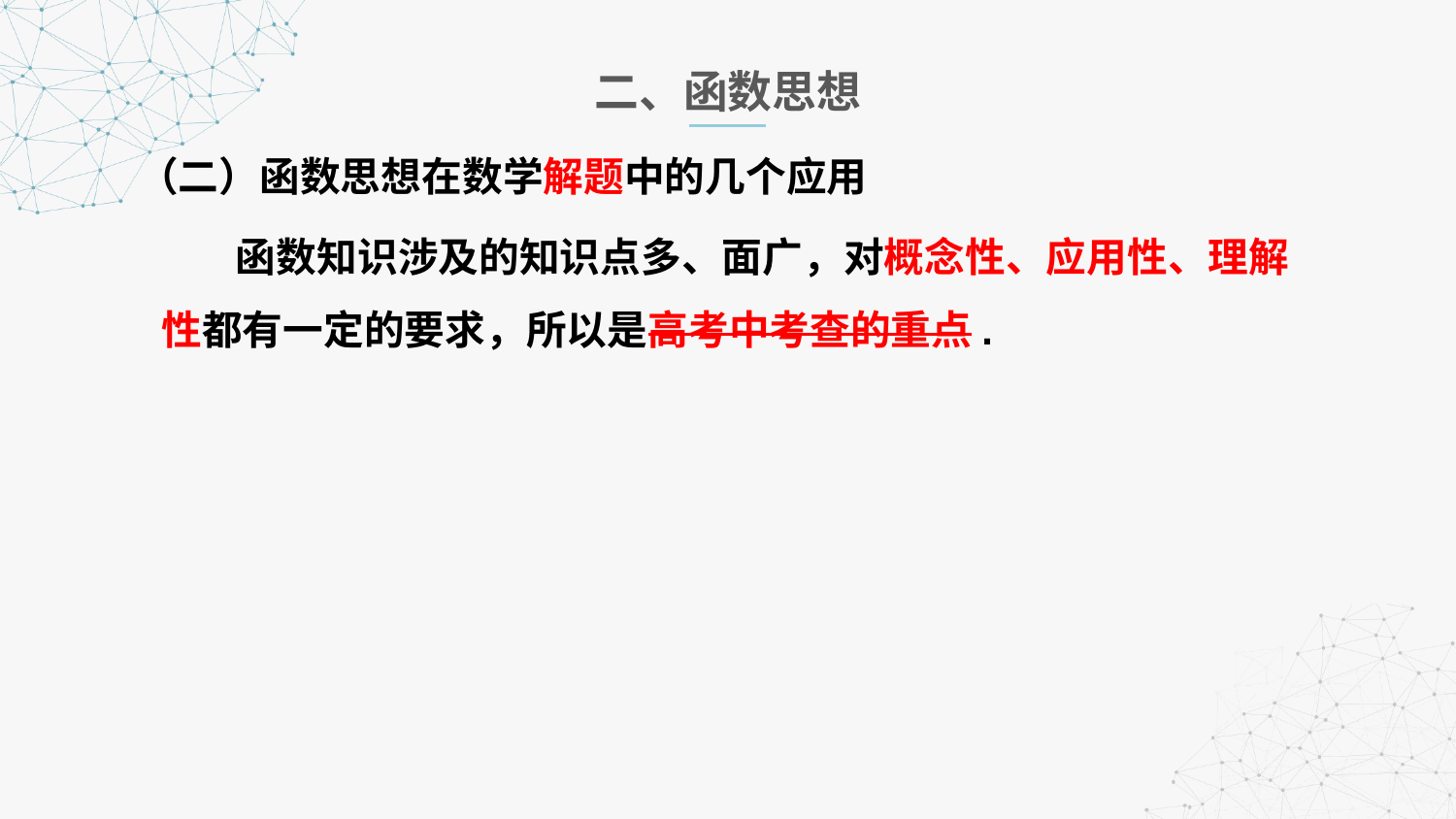

二、函数思想
（二）函数思想在数学解题中的几个应用
       函数知识涉及的知识点多、面广，对概念性、应用性、理解性都有一定的要求，所以是高考中考查的重点.